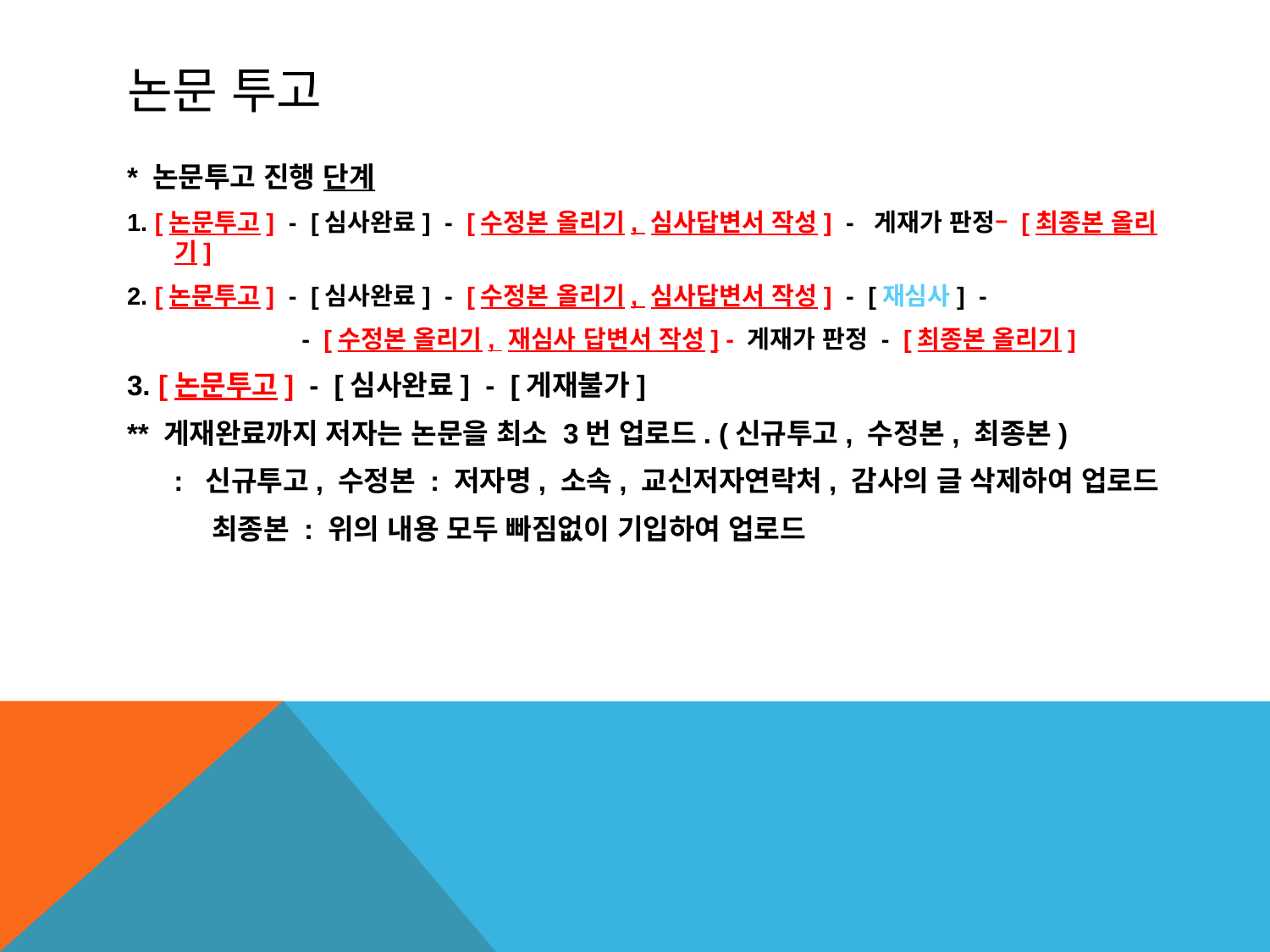

# 논문 투고
* 논문투고 진행 단계
1. [논문투고]  -  [심사완료]  -  [수정본 올리기, 심사답변서 작성]  -  게재가 판정– [최종본 올리기]
2. [논문투고]  -  [심사완료]  -  [수정본 올리기, 심사답변서 작성]  -  [재심사]  -
                         -  [수정본 올리기, 재심사 답변서 작성] - 게재가 판정 -  [최종본 올리기]
3. [논문투고]  -  [심사완료]  -  [게재불가]
** 게재완료까지 저자는 논문을 최소 3번 업로드. (신규투고, 수정본, 최종본)
      :  신규투고, 수정본 : 저자명, 소속, 교신저자연락처, 감사의 글 삭제하여 업로드
          최종본 : 위의 내용 모두 빠짐없이 기입하여 업로드